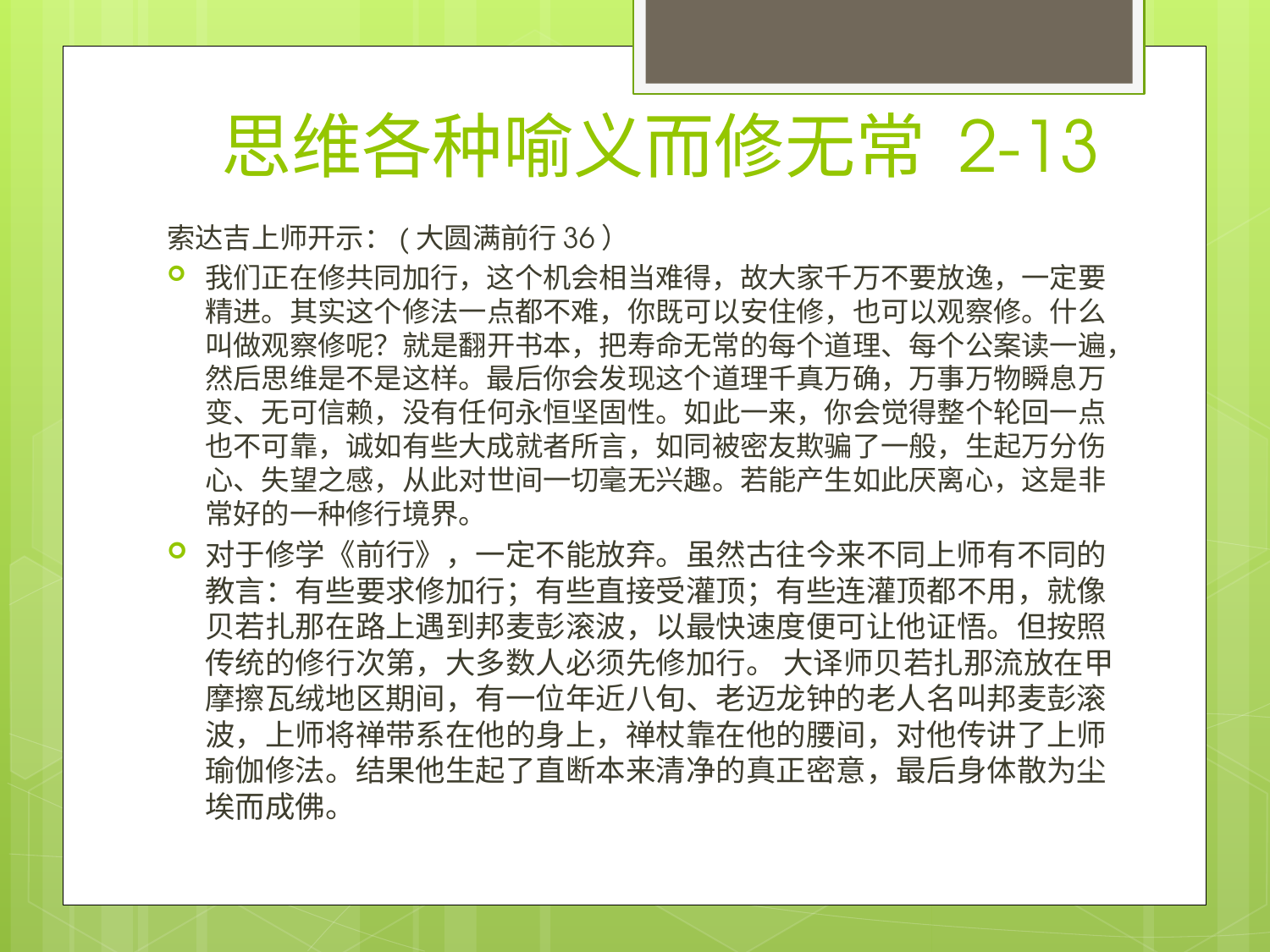

# 思维各种喻义而修无常 2-13
索达吉上师开示：(大圆满前行36）
我们正在修共同加行，这个机会相当难得，故大家千万不要放逸，一定要精进。其实这个修法一点都不难，你既可以安住修，也可以观察修。什么叫做观察修呢？就是翻开书本，把寿命无常的每个道理、每个公案读一遍，然后思维是不是这样。最后你会发现这个道理千真万确，万事万物瞬息万变、无可信赖，没有任何永恒坚固性。如此一来，你会觉得整个轮回一点也不可靠，诚如有些大成就者所言，如同被密友欺骗了一般，生起万分伤心、失望之感，从此对世间一切毫无兴趣。若能产生如此厌离心，这是非常好的一种修行境界。
对于修学《前行》，一定不能放弃。虽然古往今来不同上师有不同的教言：有些要求修加行；有些直接受灌顶；有些连灌顶都不用，就像贝若扎那在路上遇到邦麦彭滚波，以最快速度便可让他证悟。但按照传统的修行次第，大多数人必须先修加行。 大译师贝若扎那流放在甲摩擦瓦绒地区期间，有一位年近八旬、老迈龙钟的老人名叫邦麦彭滚波，上师将禅带系在他的身上，禅杖靠在他的腰间，对他传讲了上师瑜伽修法。结果他生起了直断本来清净的真正密意，最后身体散为尘埃而成佛。